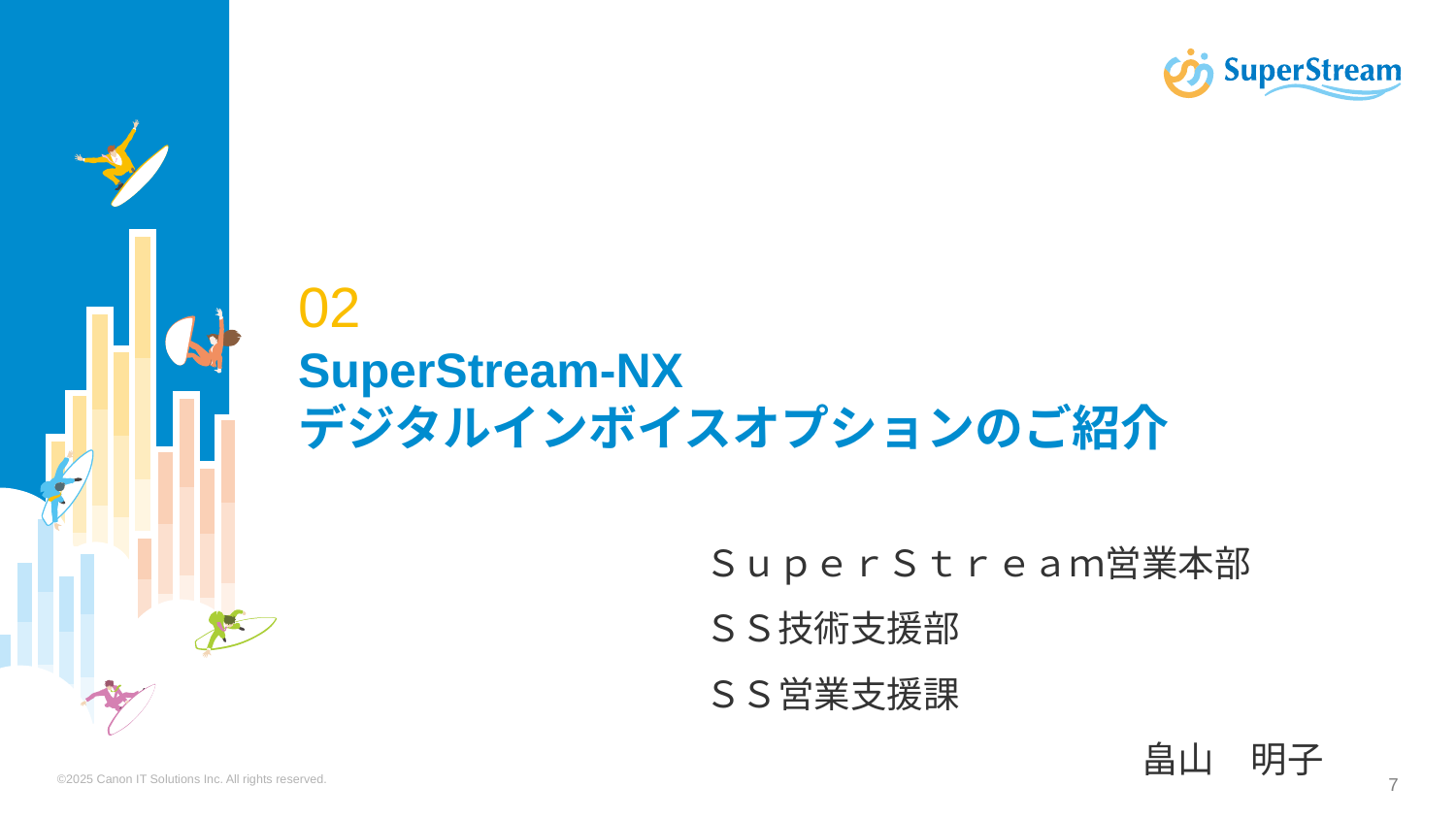

# 02 SuperStream-NX デジタルインボイスオプションのご紹介
ＳｕｐｅｒＳｔｒｅａｍ営業本部
ＳＳ技術支援部
ＳＳ営業支援課
　　　　　　　　　　　　畠山　明子
©2025 Canon IT Solutions Inc. All rights reserved.
7